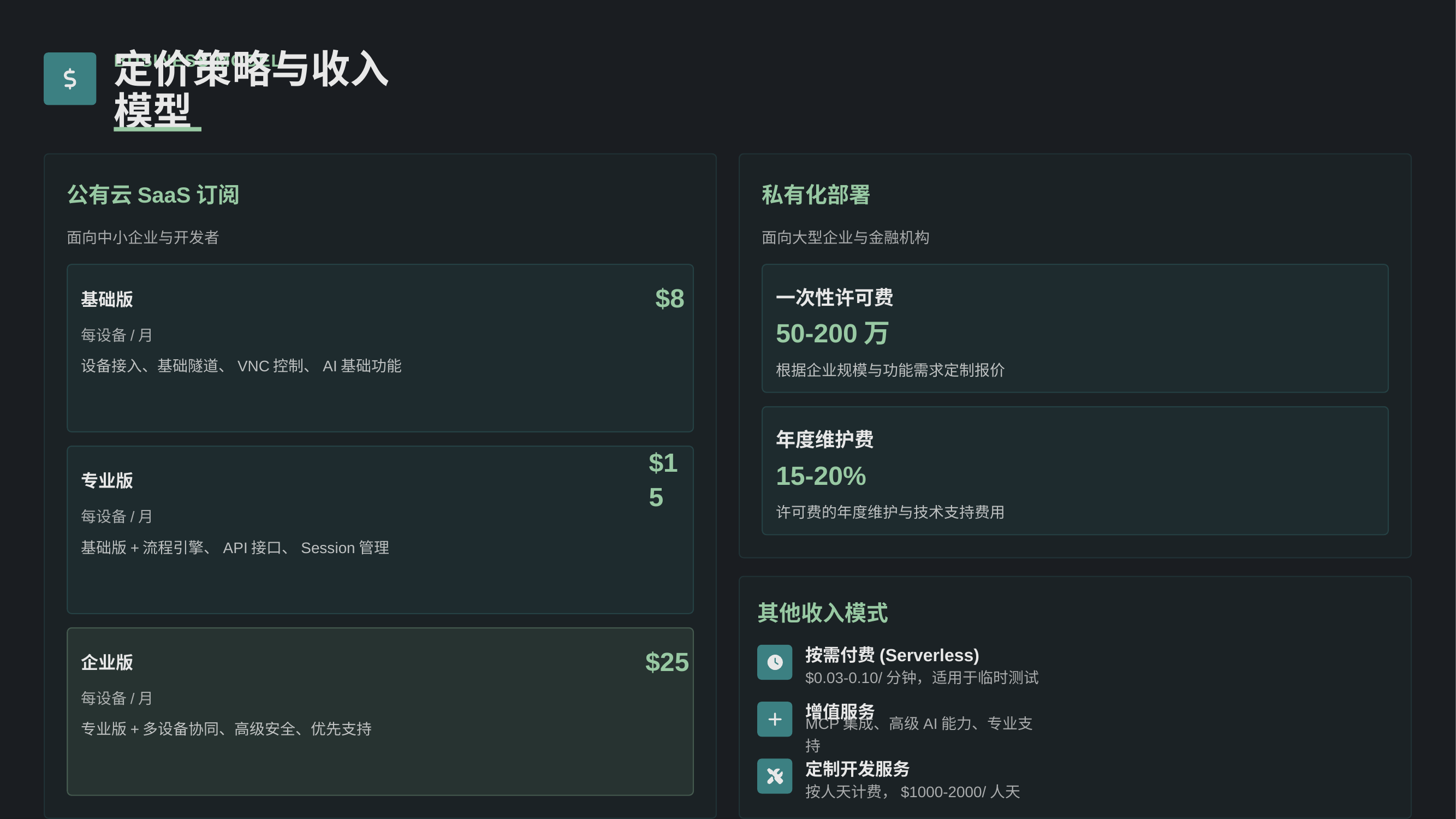

BUSINESS MODEL

定价策略与收入模型

公有云SaaS订阅
私有化部署
面向中小企业与开发者
面向大型企业与金融机构

$8
一次性许可费
基础版
50-200万
每设备/月
设备接入、基础隧道、VNC控制、AI基础功能
根据企业规模与功能需求定制报价

年度维护费

15-20%
$15
专业版
许可费的年度维护与技术支持费用
每设备/月
基础版+流程引擎、API接口、Session管理

其他收入模式

按需付费(Serverless)
$25

企业版

$0.03-0.10/分钟，适用于临时测试
每设备/月
增值服务

专业版+多设备协同、高级安全、优先支持
MCP集成、高级AI能力、专业支持
定制开发服务

按人天计费，$1000-2000/人天